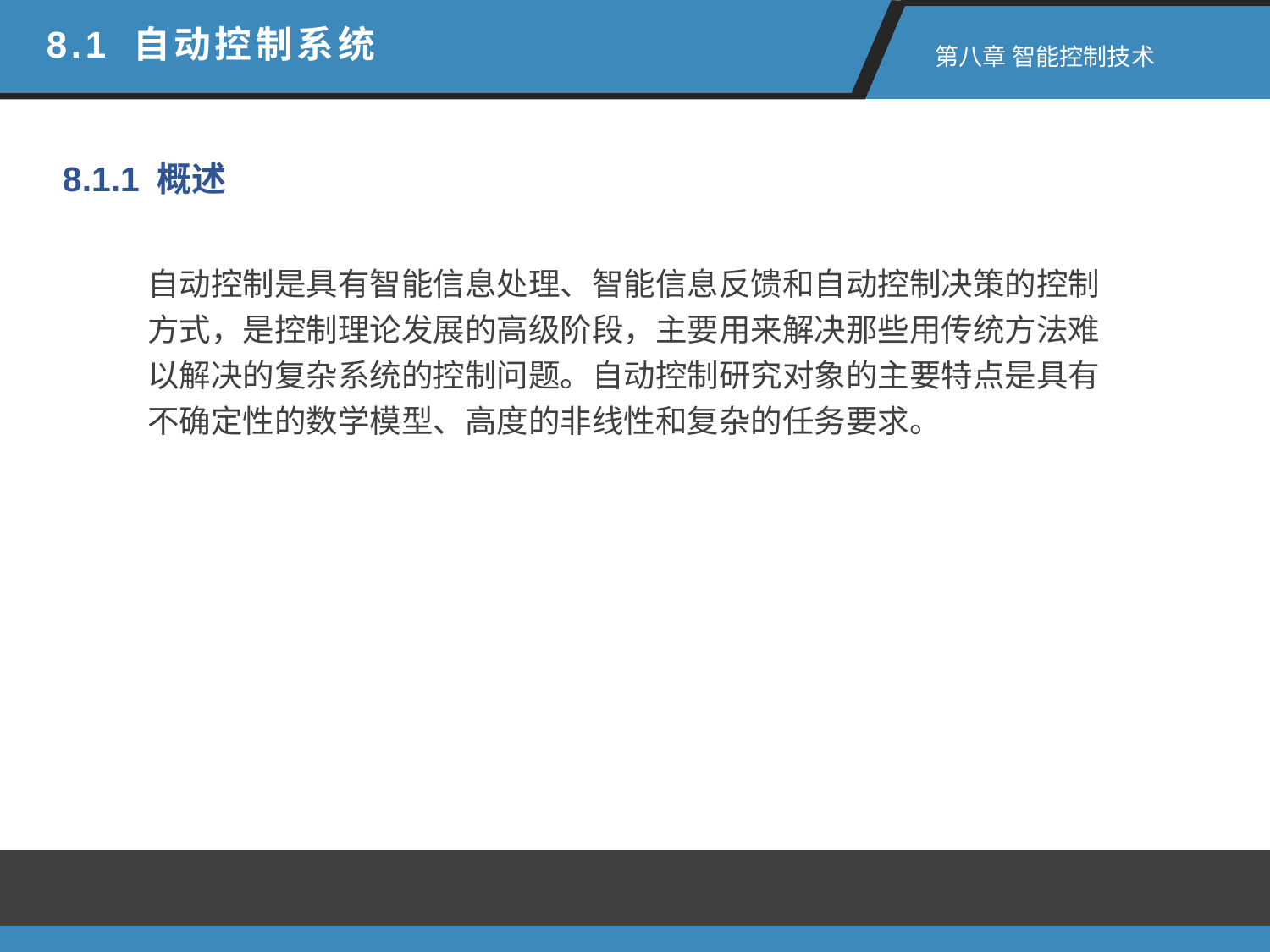

8.1 自动控制系统
  第八章 智能控制技术
8.1.1 概述
自动控制是具有智能信息处理、智能信息反馈和自动控制决策的控制方式，是控制理论发展的高级阶段，主要用来解决那些用传统方法难以解决的复杂系统的控制问题。自动控制研究对象的主要特点是具有不确定性的数学模型、高度的非线性和复杂的任务要求。